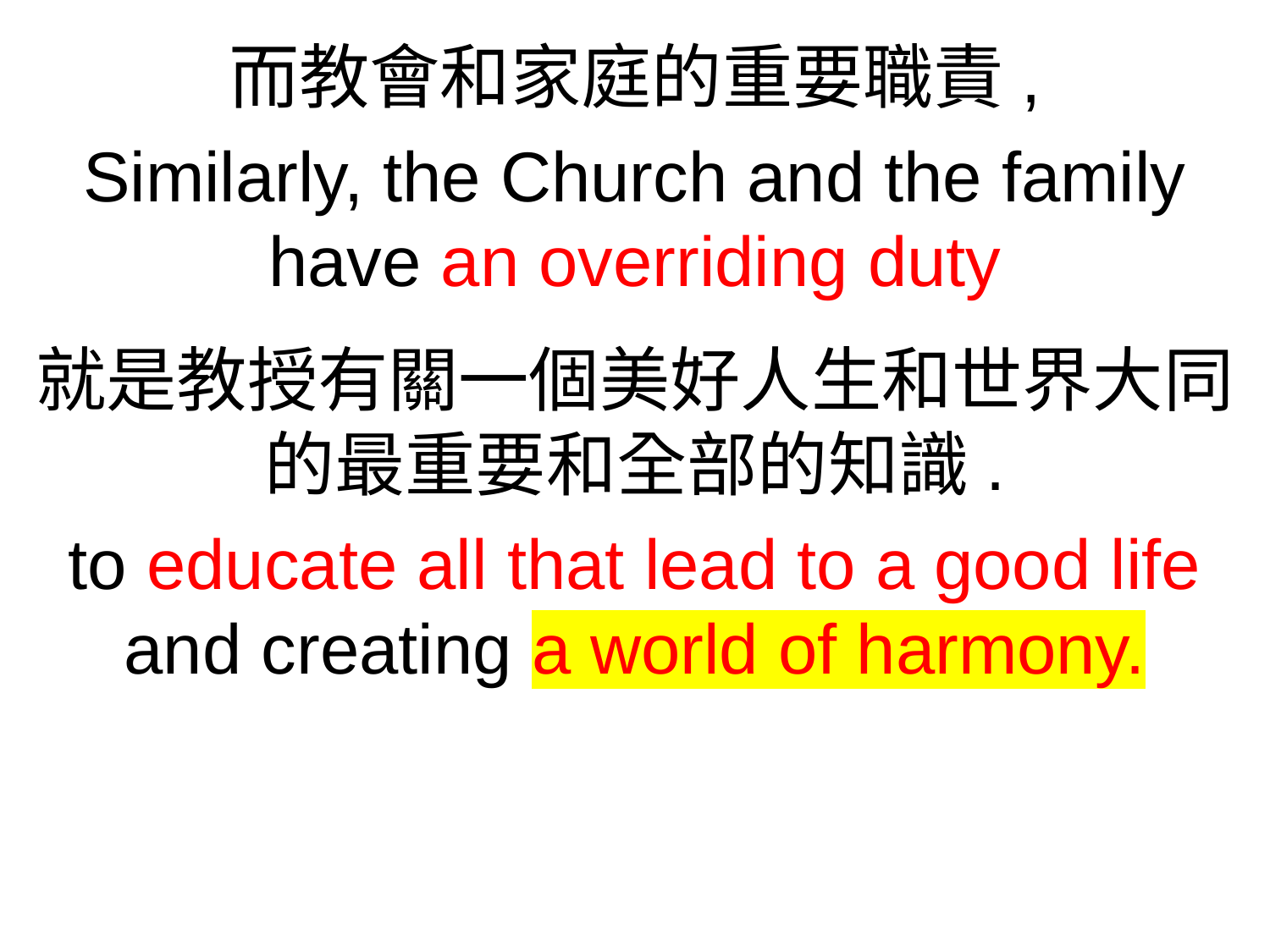

而教會和家庭的重要職責,
Similarly, the Church and the family have an overriding duty
就是教授有關一個美好人生和世界大同的最重要和全部的知識.
to educate all that lead to a good life and creating a world of harmony.